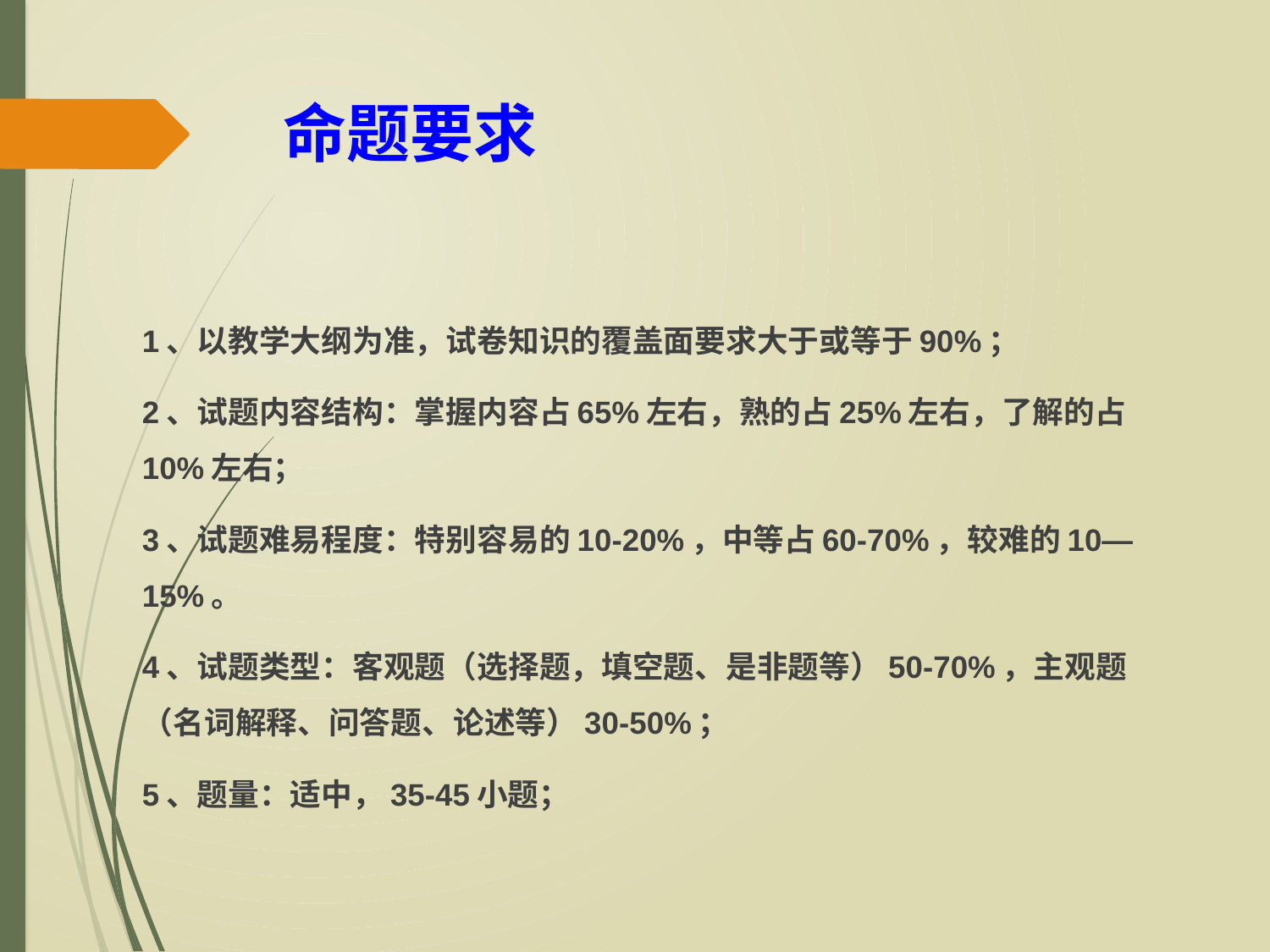

# 命题要求
1、以教学大纲为准，试卷知识的覆盖面要求大于或等于90%；
2、试题内容结构：掌握内容占65%左右，熟的占25%左右，了解的占10%左右；
3、试题难易程度：特别容易的10-20%，中等占60-70%，较难的10—15%。
4、试题类型：客观题（选择题，填空题、是非题等）50-70%，主观题（名词解释、问答题、论述等）30-50%；
5、题量：适中，35-45小题；